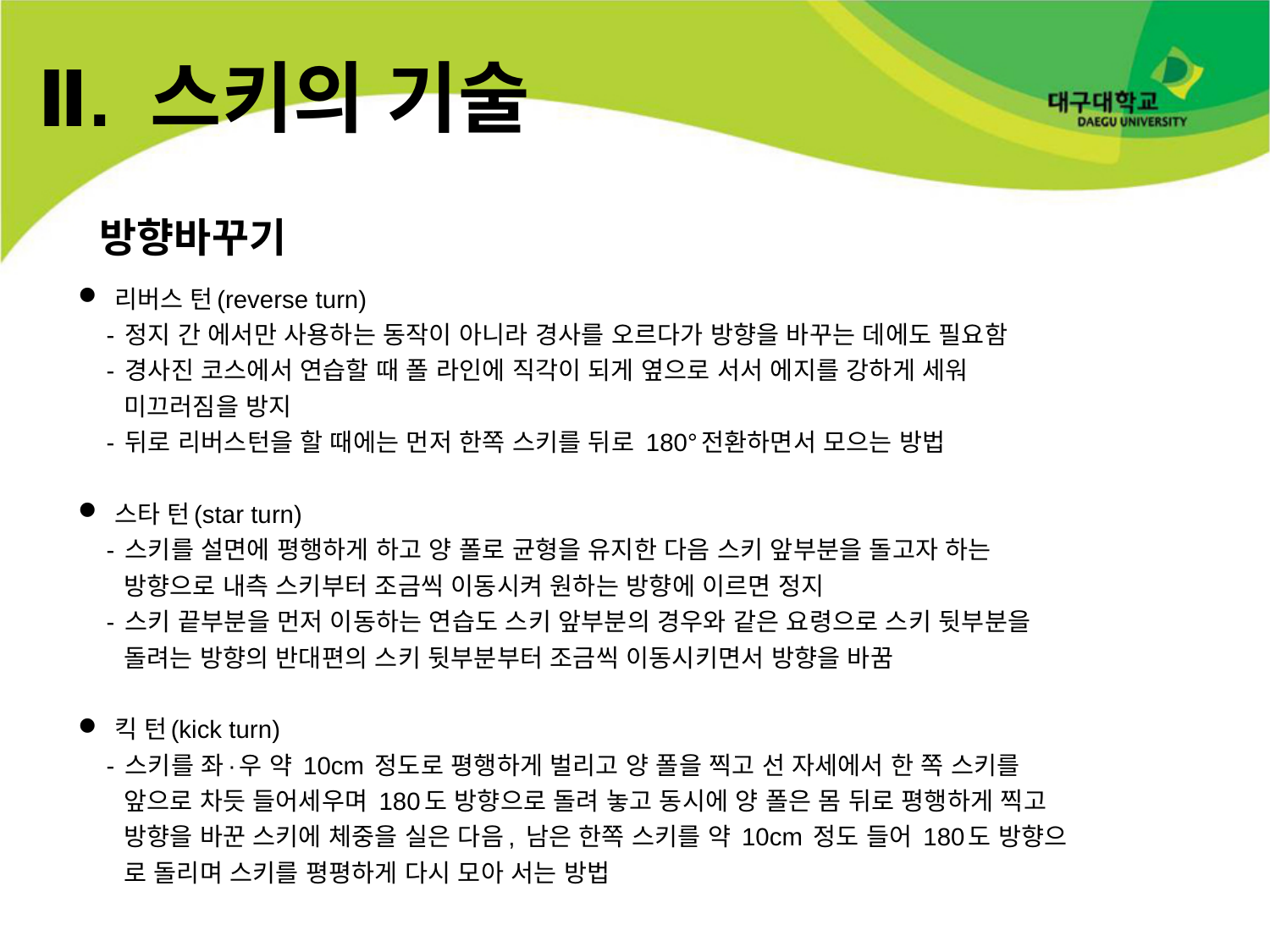

# Ⅱ. 스키의 기술
방향바꾸기
리버스 턴(reverse turn)
    - 정지 간 에서만 사용하는 동작이 아니라 경사를 오르다가 방향을 바꾸는 데에도 필요함
    - 경사진 코스에서 연습할 때 폴 라인에 직각이 되게 옆으로 서서 에지를 강하게 세워
      미끄러짐을 방지
    - 뒤로 리버스턴을 할 때에는 먼저 한쪽 스키를 뒤로 180°전환하면서 모으는 방법

스타 턴(star turn)
    - 스키를 설면에 평행하게 하고 양 폴로 균형을 유지한 다음 스키 앞부분을 돌고자 하는
      방향으로 내측 스키부터 조금씩 이동시켜 원하는 방향에 이르면 정지
    - 스키 끝부분을 먼저 이동하는 연습도 스키 앞부분의 경우와 같은 요령으로 스키 뒷부분을
      돌려는 방향의 반대편의 스키 뒷부분부터 조금씩 이동시키면서 방향을 바꿈

킥 턴(kick turn)
    - 스키를 좌·우 약 10cm 정도로 평행하게 벌리고 양 폴을 찍고 선 자세에서 한 쪽 스키를
      앞으로 차듯 들어세우며 180도 방향으로 돌려 놓고 동시에 양 폴은 몸 뒤로 평행하게 찍고
      방향을 바꾼 스키에 체중을 실은 다음, 남은 한쪽 스키를 약 10cm 정도 들어 180도 방향으
      로 돌리며 스키를 평평하게 다시 모아 서는 방법